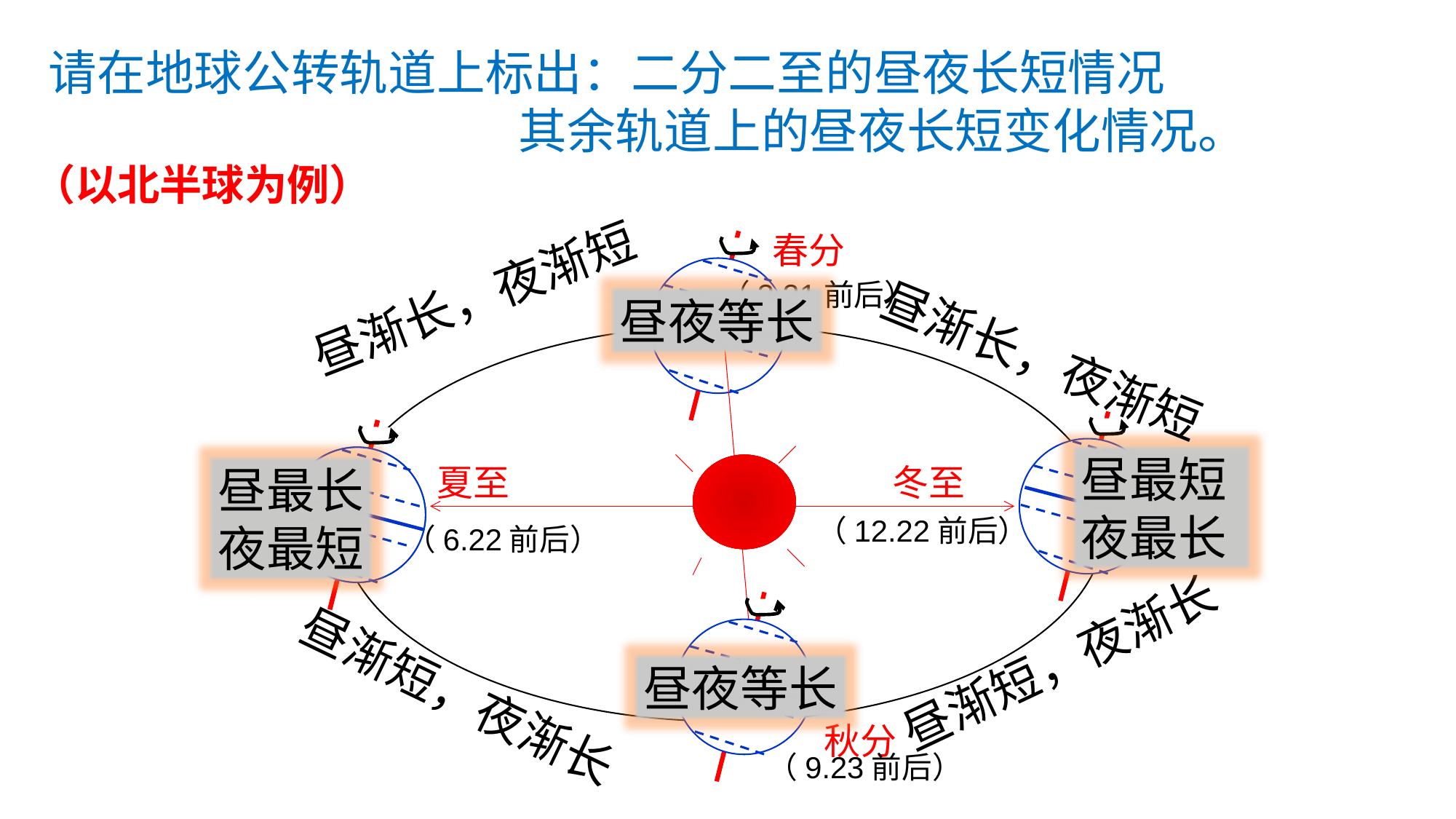

请在地球公转轨道上标出：二分二至的昼夜长短情况
                                          其余轨道上的昼夜长短变化情况。
（以北半球为例）
春分

昼渐长，夜渐短
（3.21前后）
昼夜等长
昼渐长，夜渐短

昼最短夜最长

夏至
冬至
昼最长
夜最短
（12.22前后）
（6.22前后）

昼渐短，夜渐长
昼夜等长
昼渐短，夜渐长
秋分
（9.23前后）